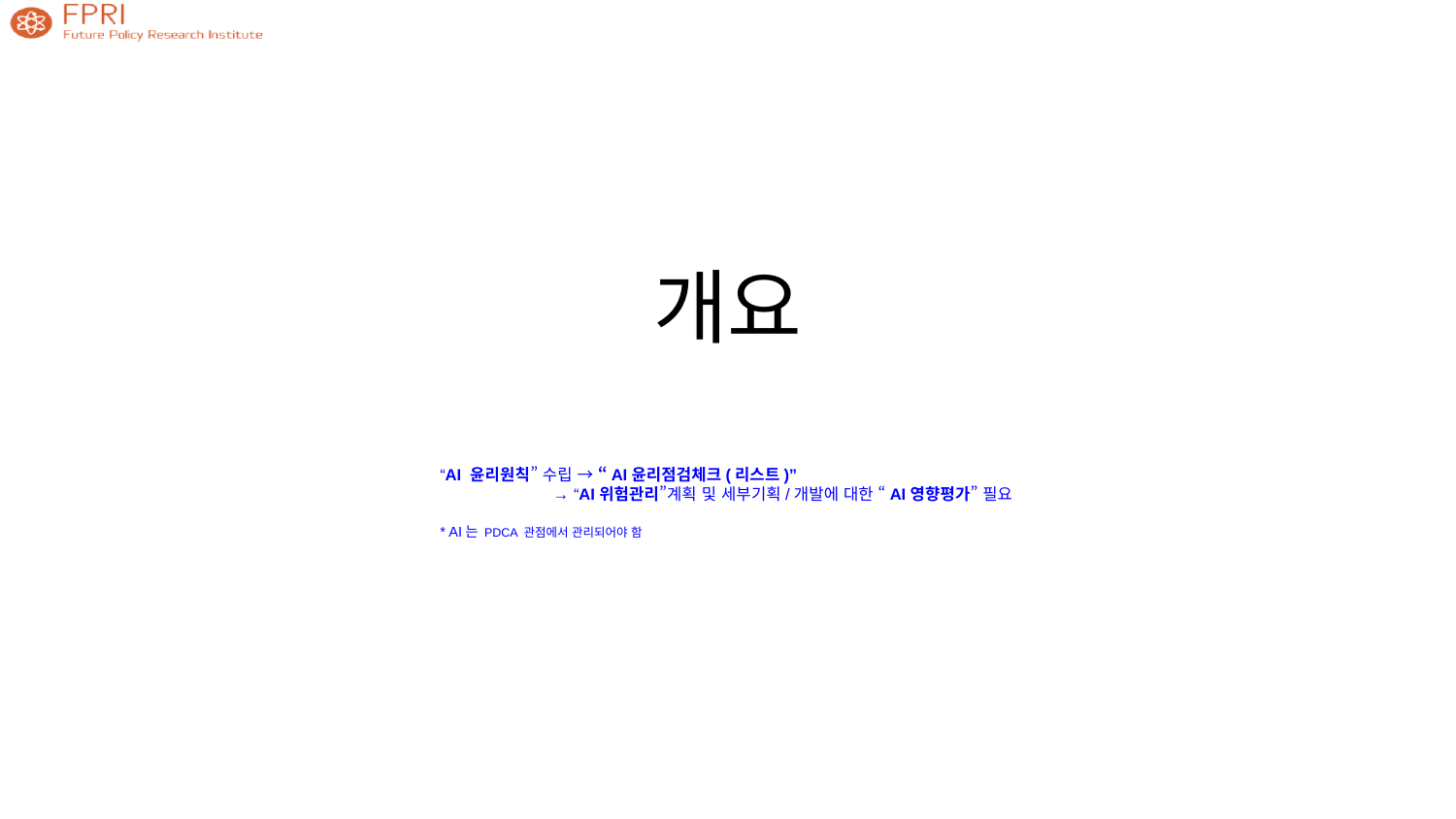

개요
“AI 윤리원칙” 수립 → “AI윤리점검체크(리스트)”
                         → “AI위험관리”계획 및 세부기획/개발에 대한 “AI영향평가” 필요

* AI는 PDCA 관점에서 관리되어야 함